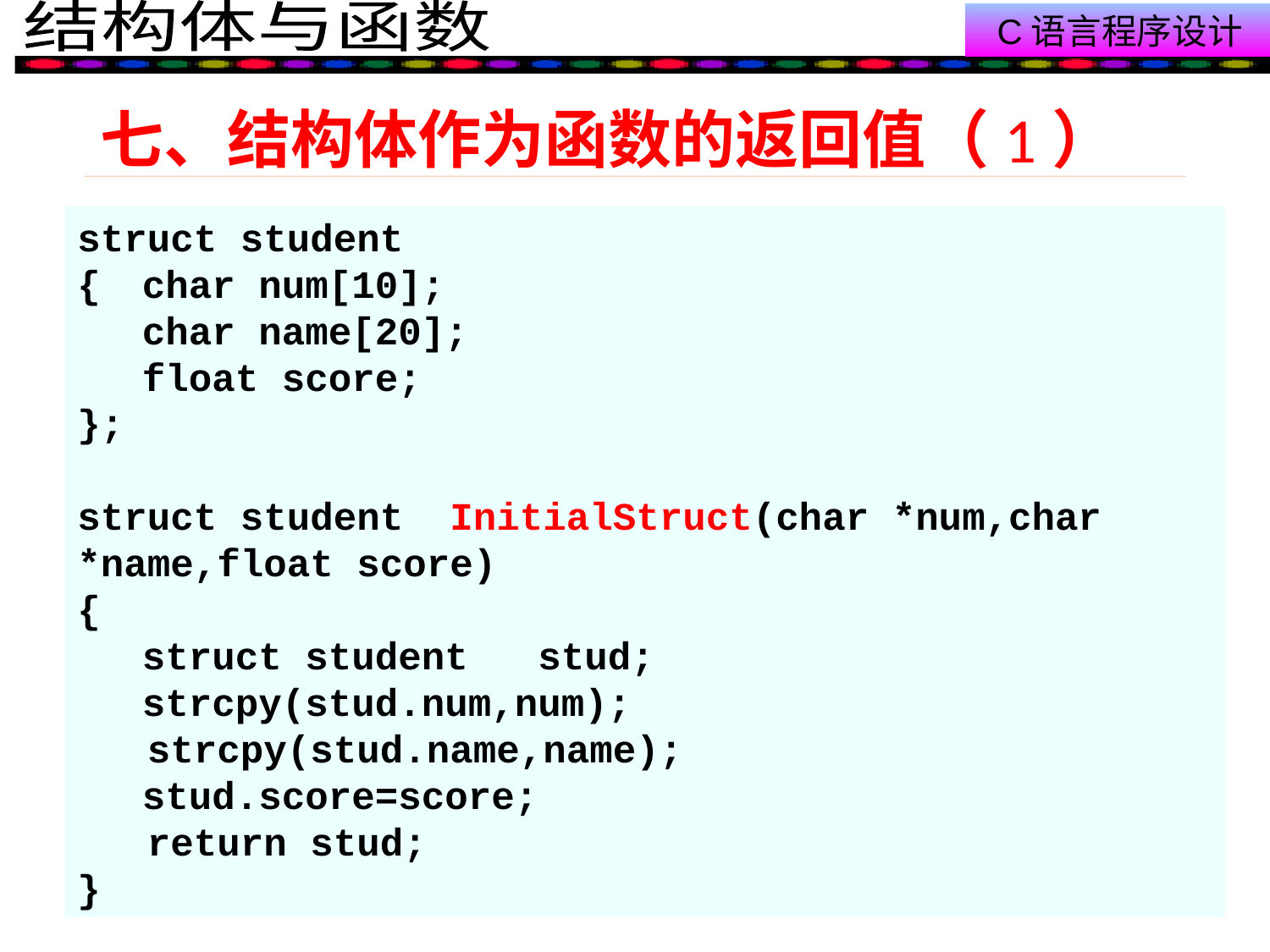

# 七、结构体作为函数的返回值（1）
struct student
{	char num[10];
	char name[20];
	float score;
};

struct student  InitialStruct(char *num,char *name,float score)
{
	struct student   stud;
	strcpy(stud.num,num);
   strcpy(stud.name,name);
	stud.score=score;
   return stud;
}